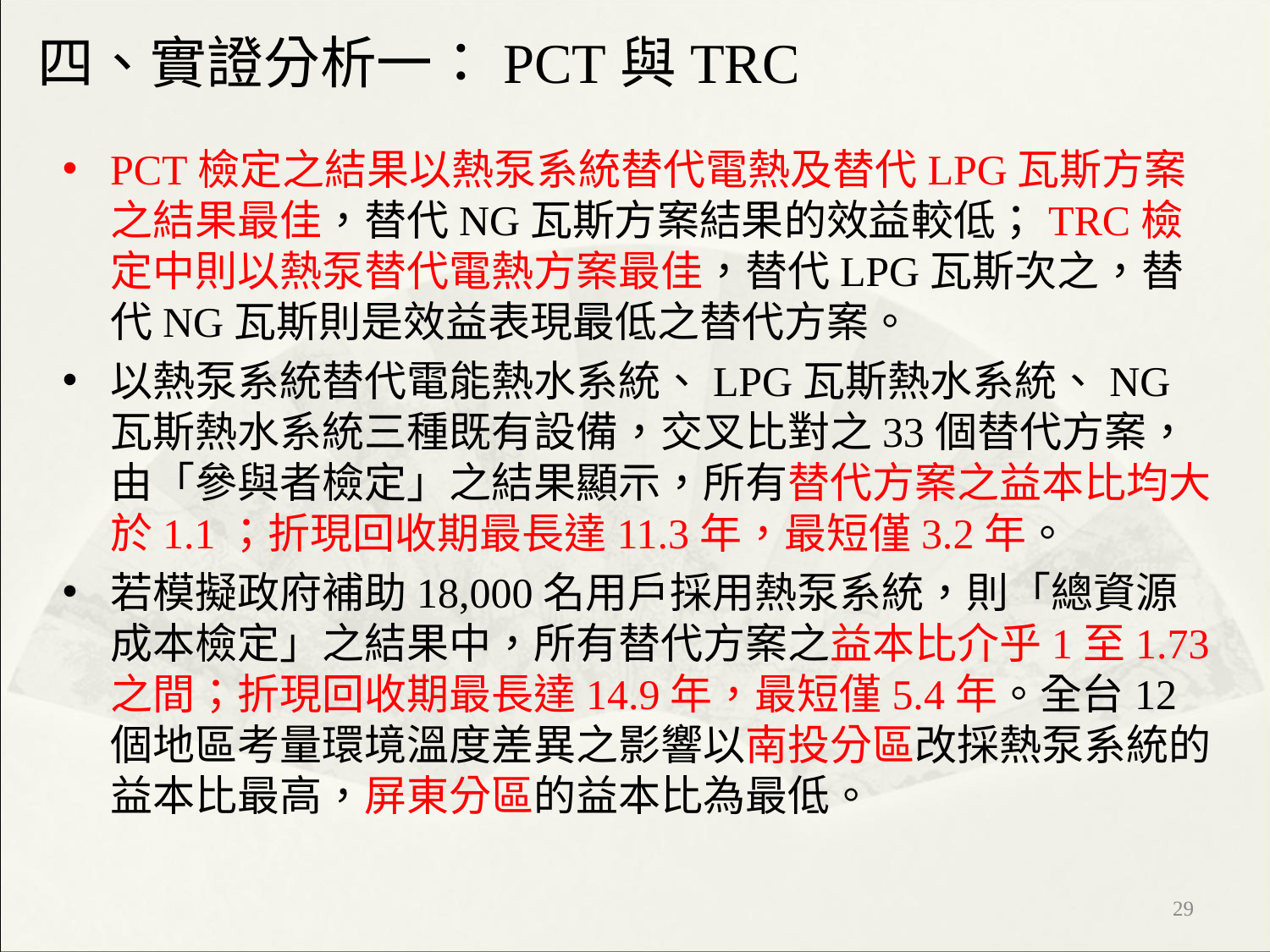

# 四、實證分析一：PCT與TRC
PCT檢定之結果以熱泵系統替代電熱及替代LPG瓦斯方案之結果最佳，替代NG瓦斯方案結果的效益較低；TRC檢定中則以熱泵替代電熱方案最佳，替代LPG瓦斯次之，替代NG瓦斯則是效益表現最低之替代方案。
以熱泵系統替代電能熱水系統、LPG瓦斯熱水系統、NG瓦斯熱水系統三種既有設備，交叉比對之33個替代方案，由「參與者檢定」之結果顯示，所有替代方案之益本比均大於1.1；折現回收期最長達11.3年，最短僅3.2年。
若模擬政府補助18,000名用戶採用熱泵系統，則「總資源成本檢定」之結果中，所有替代方案之益本比介乎1至1.73之間；折現回收期最長達14.9年，最短僅5.4年。全台12個地區考量環境溫度差異之影響以南投分區改採熱泵系統的益本比最高，屏東分區的益本比為最低。

29